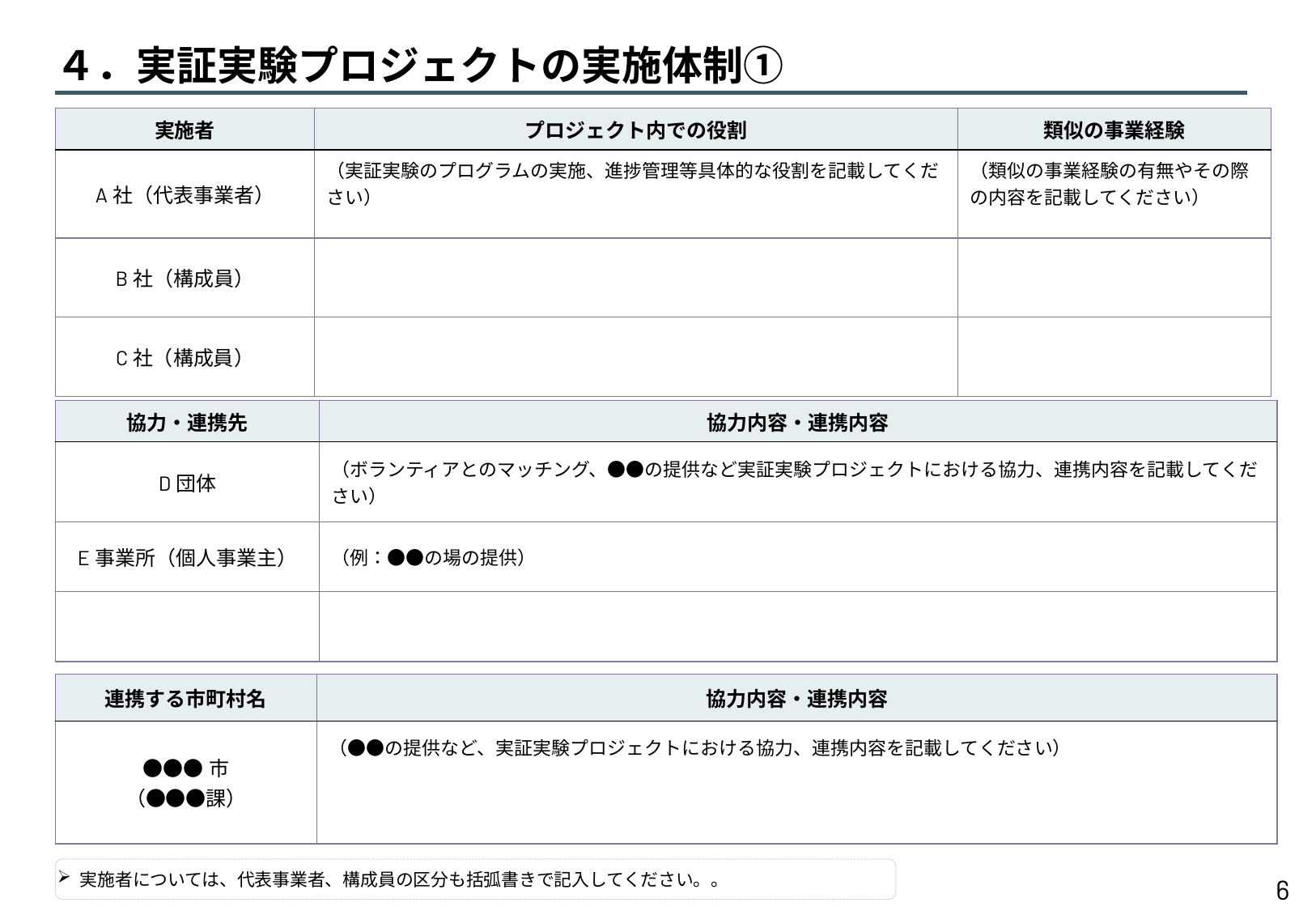

# ４．実証実験プロジェクトの実施体制①
| 実施者 | プロジェクト内での役割 | 類似の事業経験 |
| --- | --- | --- |
| A社（代表事業者） | （実証実験のプログラムの実施、進捗管理等具体的な役割を記載してください） | （類似の事業経験の有無やその際の内容を記載してください） |
| B社（構成員） |  |  |
| C社（構成員） |  |  |
| 協力・連携先 | 協力内容・連携内容 |
| --- | --- |
| D団体 | （ボランティアとのマッチング、●●の提供など実証実験プロジェクトにおける協力、連携内容を記載してください） |
| E事業所（個人事業主） | （例：●●の場の提供） |
|  |  |
| 連携する市町村名 | 協力内容・連携内容 |
| --- | --- |
| ●●●市 （●●●課） | （●●の提供など、実証実験プロジェクトにおける協力、連携内容を記載してください） |
実施者については、代表事業者、構成員の区分も括弧書きで記入してください。。
6